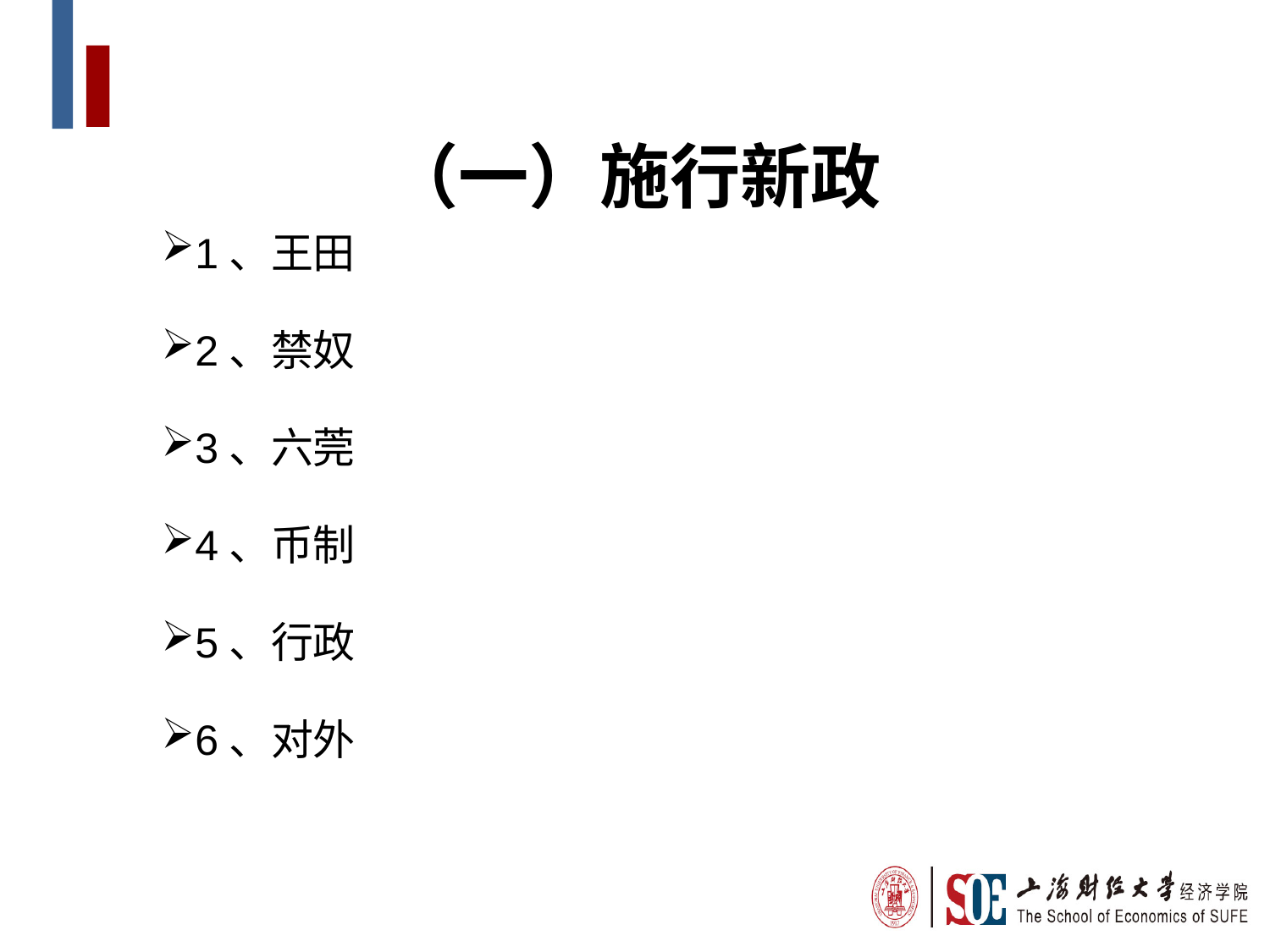

（一）施行新政
1、王田
2、禁奴
3、六莞
4、币制
5、行政
6、对外